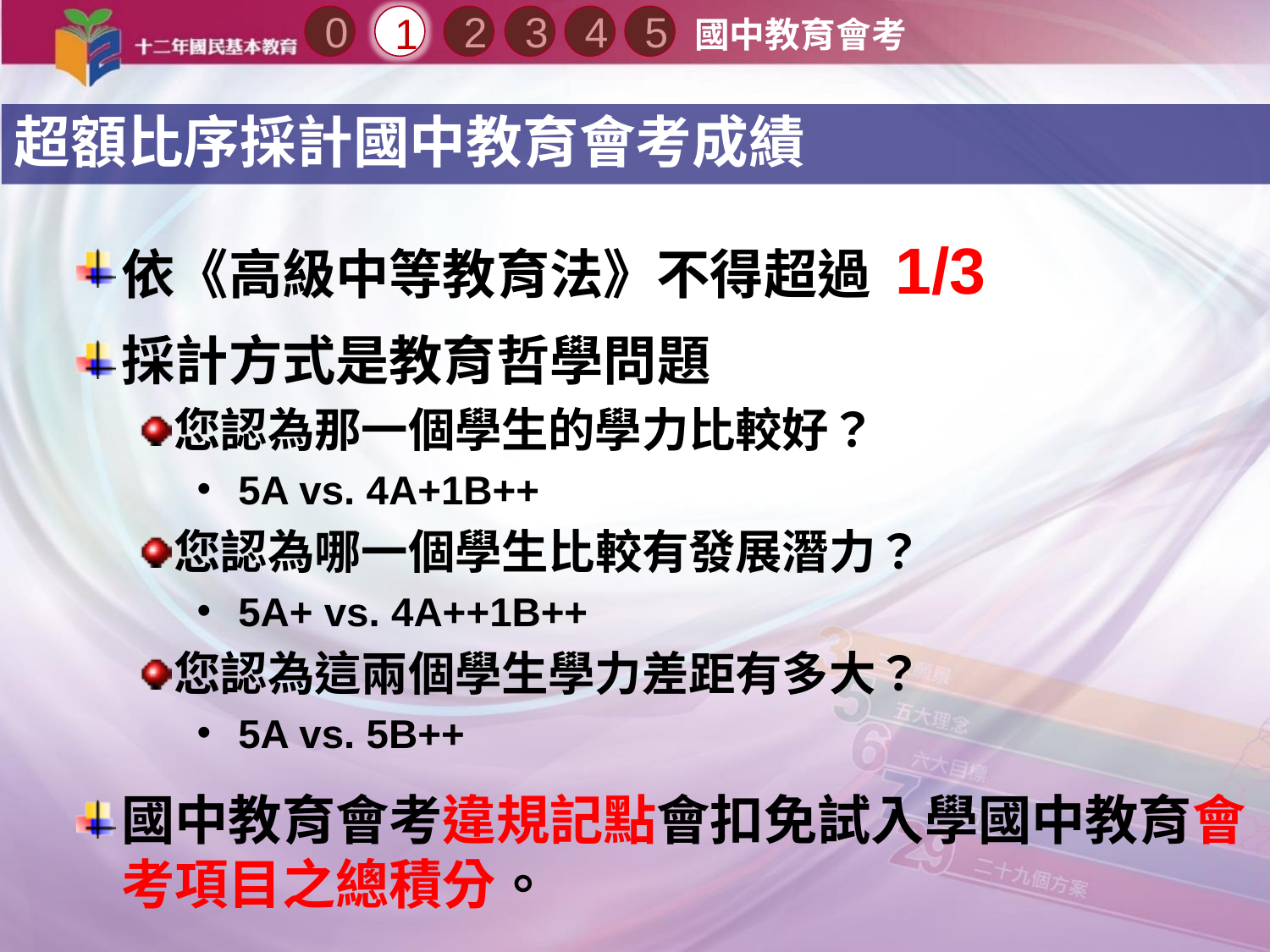

0
1
3
2
4
5
國中教育會考
超額比序採計國中教育會考成績
依《高級中等教育法》不得超過 1/3
採計方式是教育哲學問題
您認為那一個學生的學力比較好？
 5A vs. 4A+1B++
您認為哪一個學生比較有發展潛力？
 5A+ vs. 4A++1B++
您認為這兩個學生學力差距有多大？
 5A vs. 5B++
國中教育會考違規記點會扣免試入學國中教育會考項目之總積分。